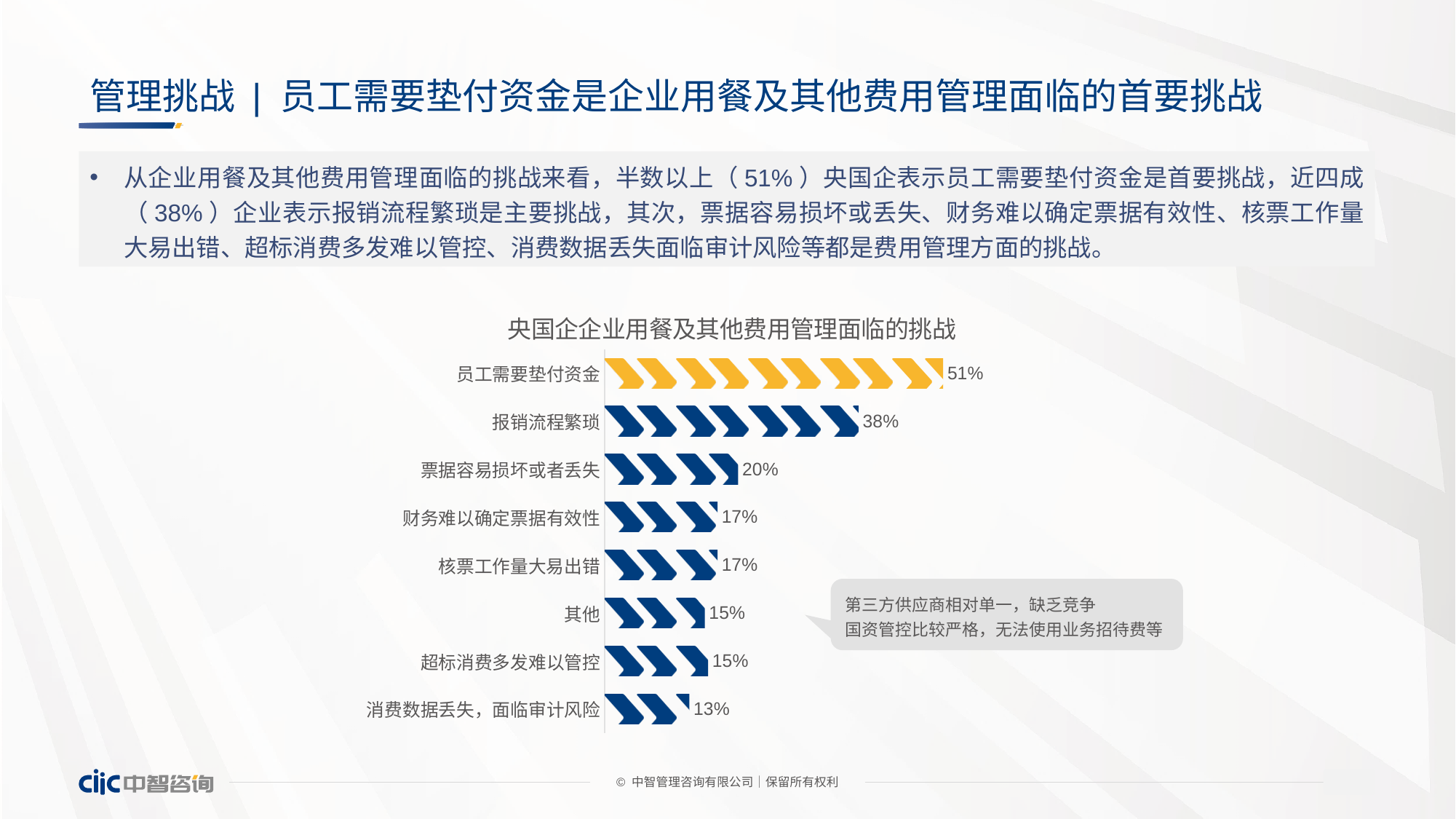

# 管理挑战 | 员工需要垫付资金是企业用餐及其他费用管理面临的首要挑战
从企业用餐及其他费用管理面临的挑战来看，半数以上（51%）央国企表示员工需要垫付资金是首要挑战，近四成（38%）企业表示报销流程繁琐是主要挑战，其次，票据容易损坏或丢失、财务难以确定票据有效性、核票工作量大易出错、超标消费多发难以管控、消费数据丢失面临审计风险等都是费用管理方面的挑战。

### Chart: 央国企企业用餐及其他费用管理面临的挑战

| Category | 占比 |
|---|---|
| 员工需要垫付资金 | 0.507042253521127 |
| 报销流程繁琐 | 0.380281690140845 |
| 票据容易损坏或者丢失 | 0.2 |
| 财务难以确定票据有效性 | 0.169014084507042 |
| 核票工作量大易出错 | 0.169014084507042 |
| 其他 | 0.15 |
| 超标消费多发难以管控 | 0.154929577464789 |
| 消费数据丢失，面临审计风险 | 0.126760563380282 |
第三方供应商相对单一，缺乏竞争
国资管控比较严格，无法使用业务招待费等
© 中智管理咨询有限公司│保留所有权利
34